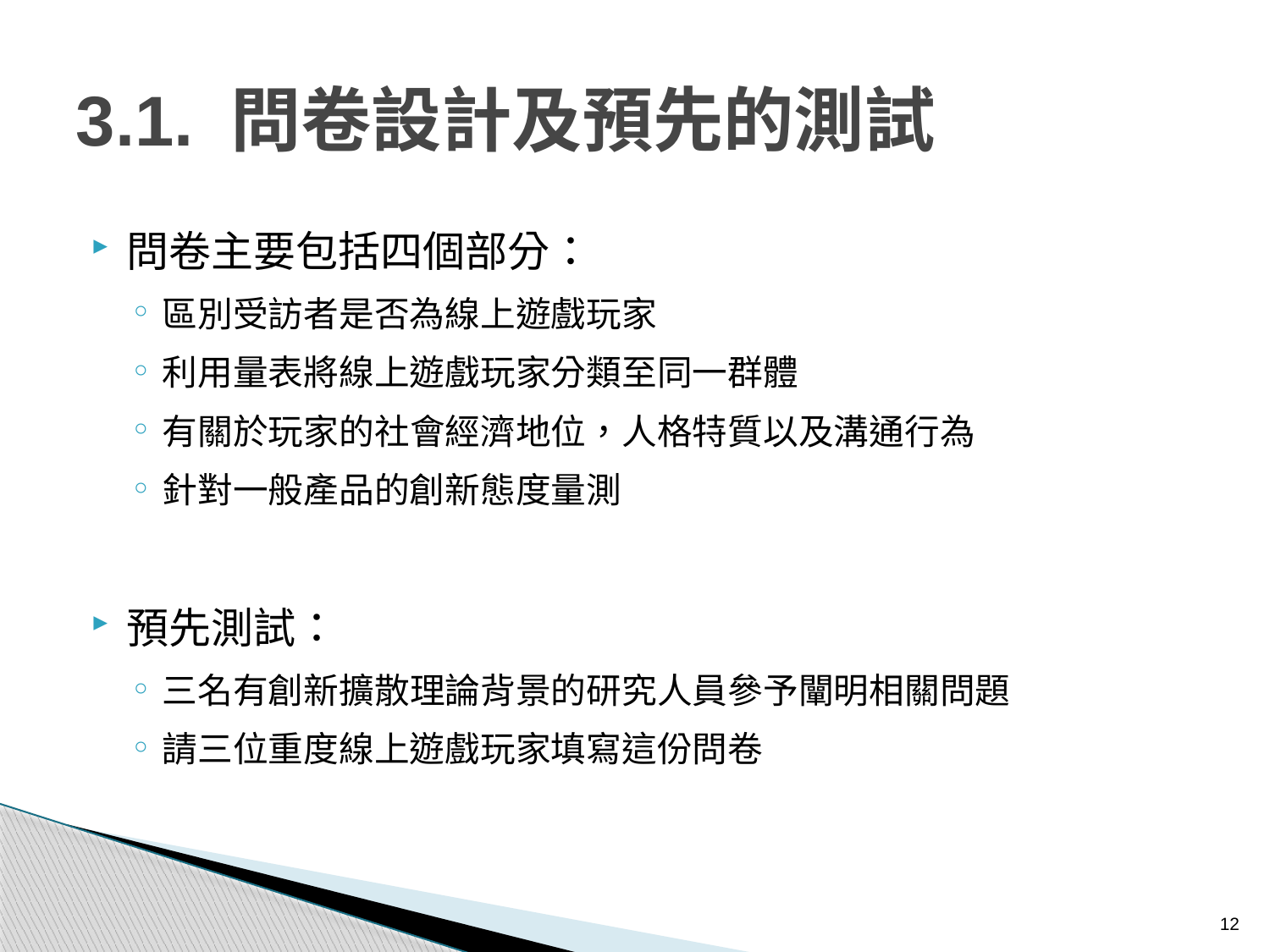

# 3.1. 問卷設計及預先的測試
問卷主要包括四個部分：
區別受訪者是否為線上遊戲玩家
利用量表將線上遊戲玩家分類至同一群體
有關於玩家的社會經濟地位，人格特質以及溝通行為
針對一般產品的創新態度量測

預先測試：
三名有創新擴散理論背景的研究人員參予闡明相關問題
請三位重度線上遊戲玩家填寫這份問卷

12